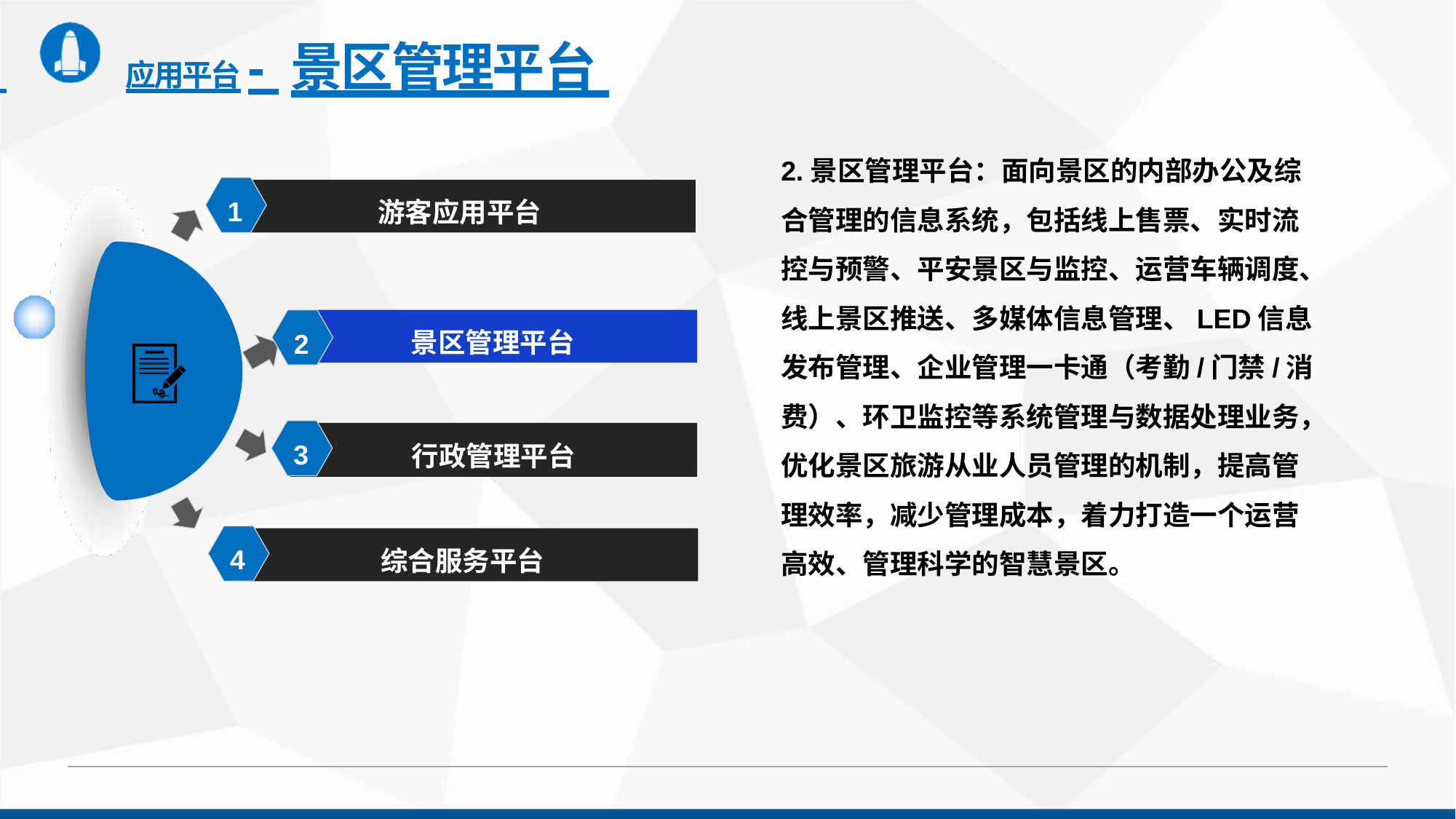

# 应用平台- 景区管理平台
2.景区管理平台：面向景区的内部办公及综 合管理的信息系统，包括线上售票、实时流 控与预警、平安景区与监控、运营车辆调度、 线上景区推送、多媒体信息管理、LED信息 发布管理、企业管理一卡通（考勤/门禁/消 费）、环卫监控等系统管理与数据处理业务， 优化景区旅游从业人员管理的机制，提高管 理效率，减少管理成本，着力打造一个运营 高效、管理科学的智慧景区。

1
游客应用平台

景区管理平台
2

3
行政管理平台

4
综合服务平台